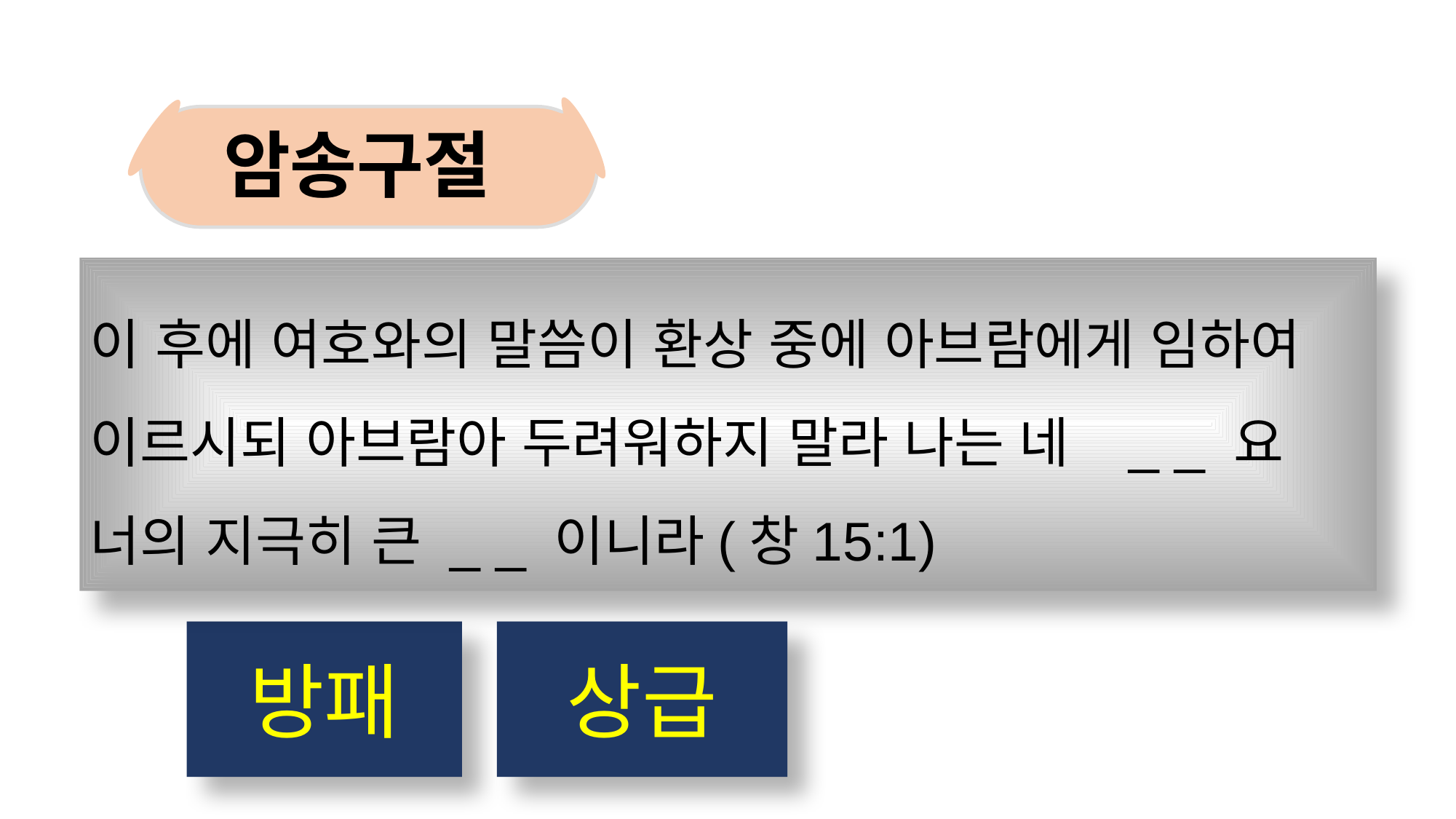

암송구절
이 후에 여호와의 말씀이 환상 중에 아브람에게 임하여 이르시되 아브람아 두려워하지 말라 나는 네   _ _ 요 너의 지극히 큰 _ _ 이니라(창15:1)
방패
상급